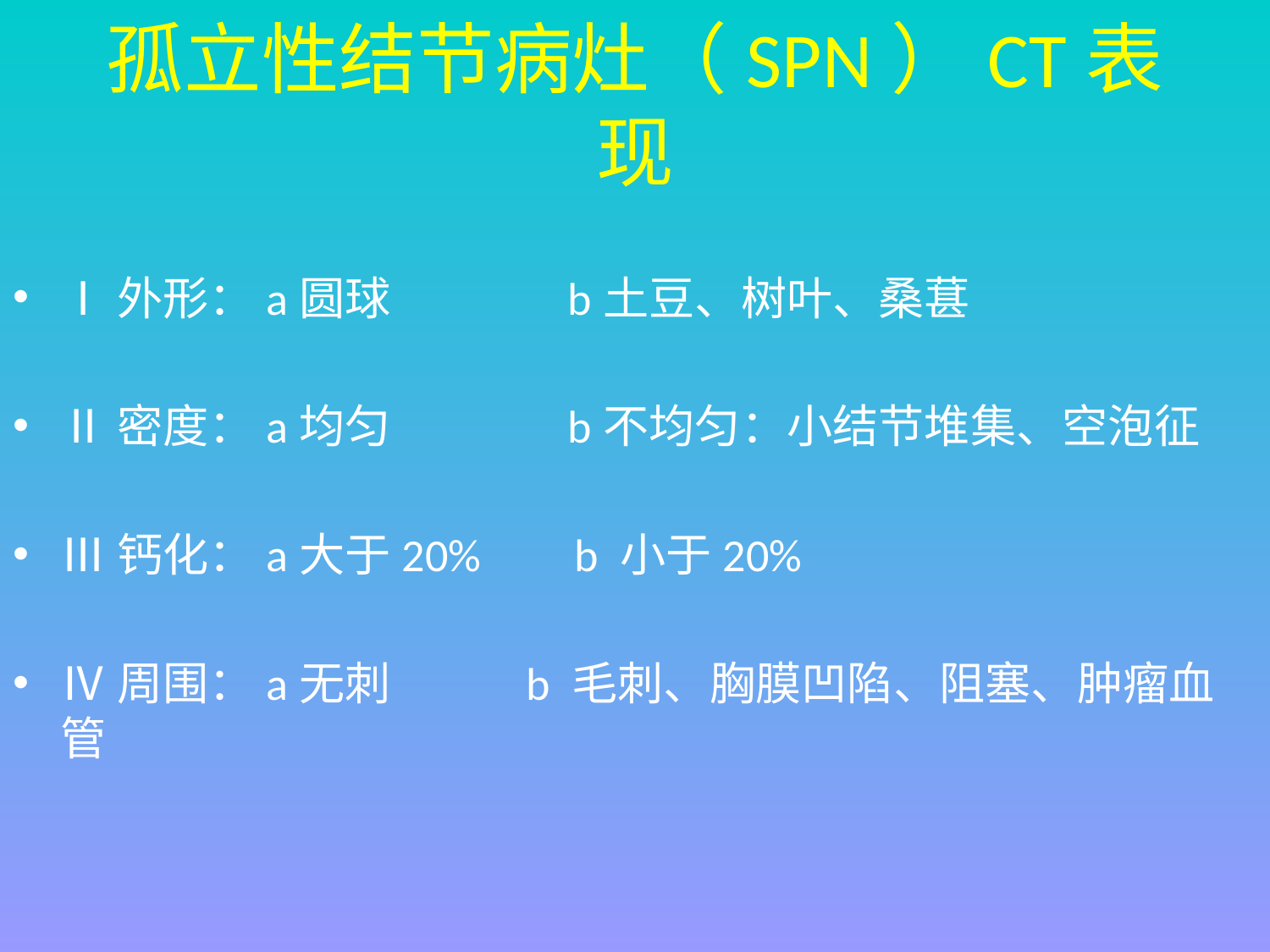

# 孤立性结节病灶（SPN）CT表现

Ⅰ外形：a圆球                b土豆、树叶、桑葚

Ⅱ密度：a均匀                b不均匀：小结节堆集、空泡征

Ⅲ钙化：a大于20%         b 小于20%

Ⅳ周围：a无刺            b 毛刺、胸膜凹陷、阻塞、肿瘤血管